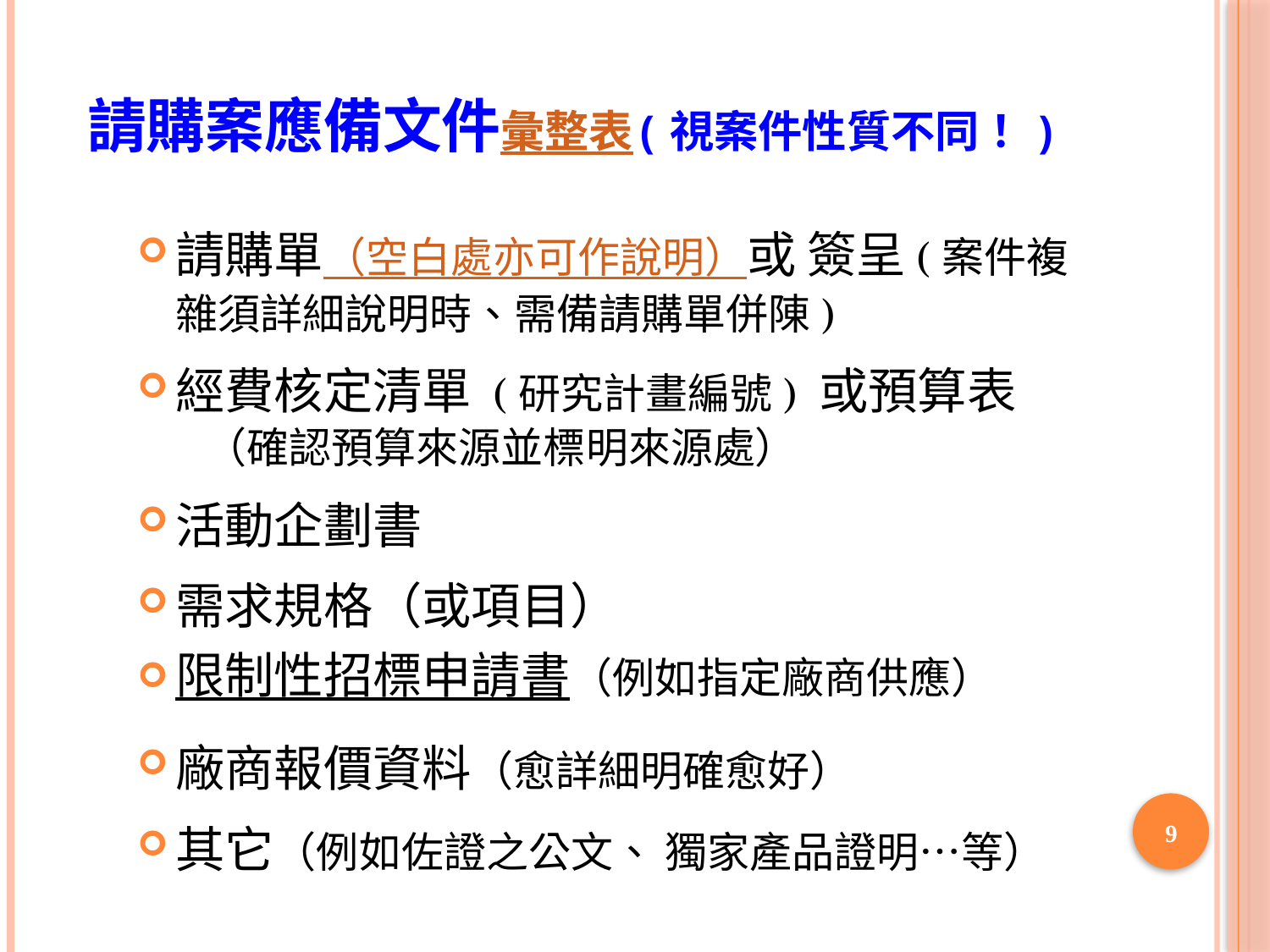

# 請購案應備文件彙整表(視案件性質不同！)
請購單（空白處亦可作說明）或 簽呈(案件複雜須詳細說明時、需備請購單併陳)
經費核定清單 (研究計畫編號) 或預算表
      （確認預算來源並標明來源處）
活動企劃書
需求規格（或項目）
限制性招標申請書（例如指定廠商供應）
廠商報價資料（愈詳細明確愈好）
其它（例如佐證之公文、 獨家產品證明…等）
9